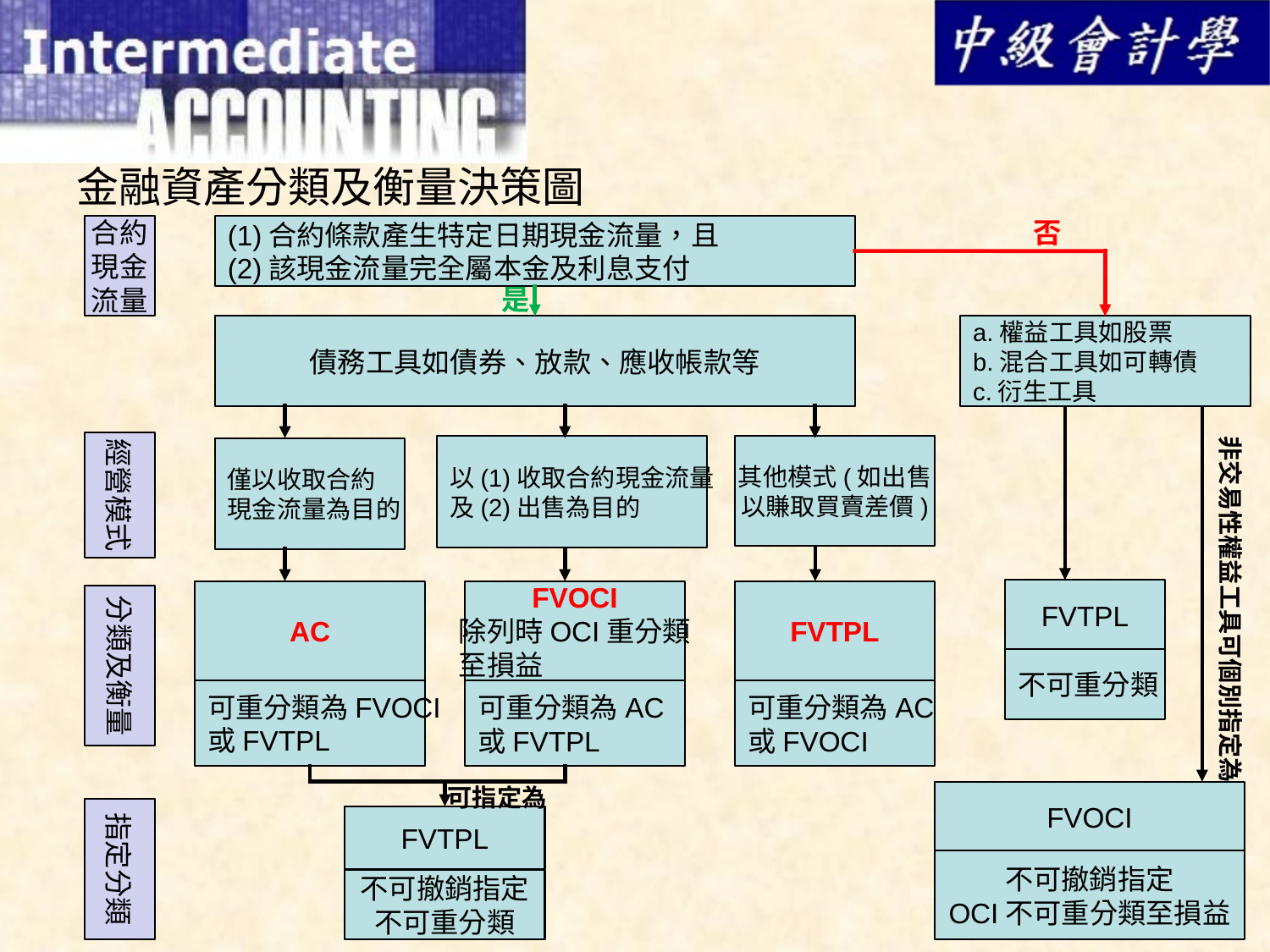

# 金融資產分類及衡量決策圖
否
合約
現金
流量
(1)合約條款產生特定日期現金流量，且
(2)該現金流量完全屬本金及利息支付
是
債務工具如債券、放款、應收帳款等
a.權益工具如股票
b.混合工具如可轉債
c.衍生工具
非交易性權益工具可個別指定為
經營模式
以(1)收取合約現金流量
及(2)出售為目的
其他模式(如出售
以賺取買賣差價)
僅以收取合約
現金流量為目的
FVTPL
FVOCI
除列時OCI重分類
至損益
FVTPL
AC
分類及衡量
不可重分類
可重分類為FVOCI
或FVTPL
可重分類為AC
或FVTPL
可重分類為AC
或FVOCI
可指定為
FVOCI
指定分類
FVTPL
不可撤銷指定
OCI不可重分類至損益
不可撤銷指定
不可重分類